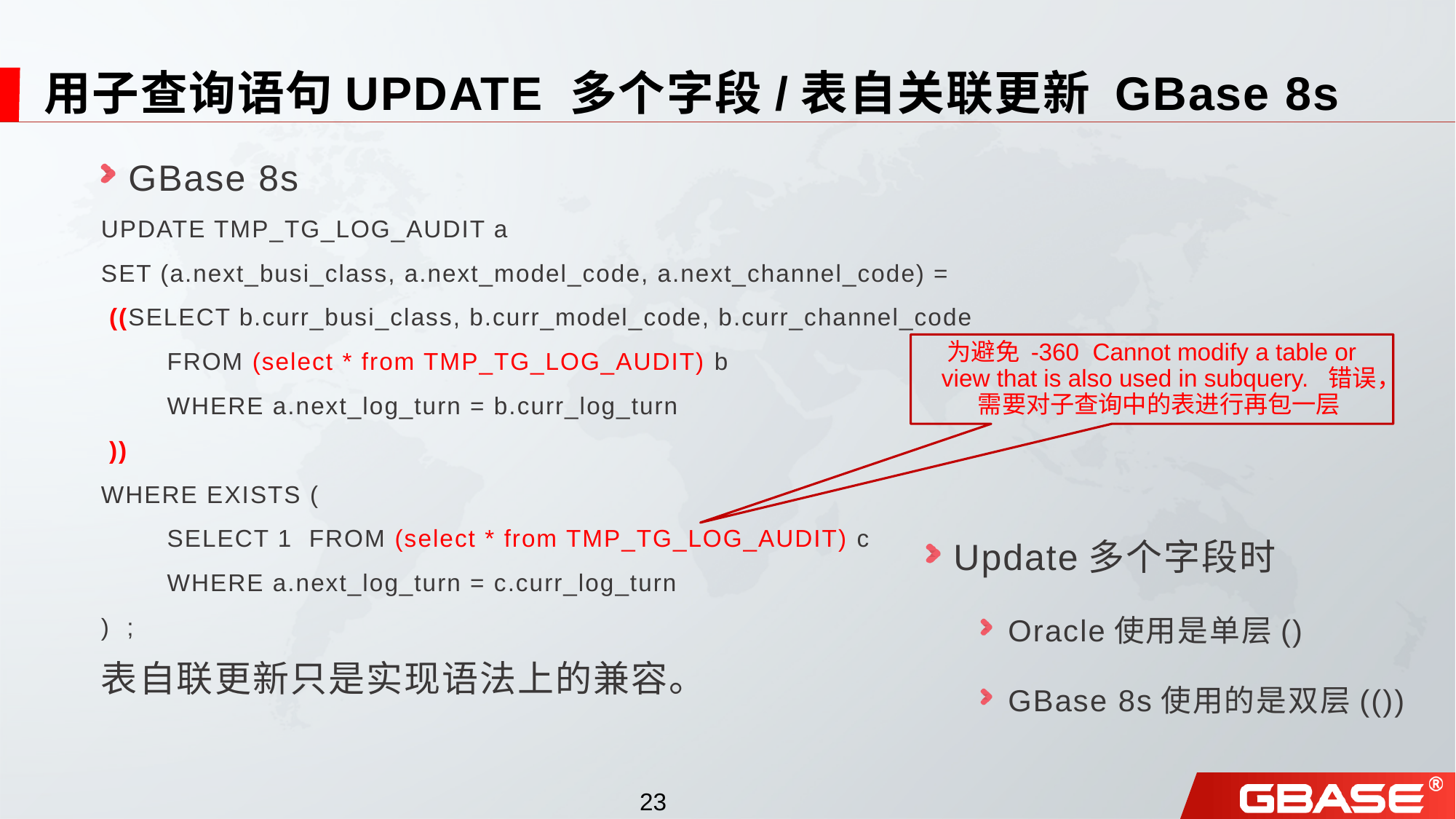

# 用子查询语句UPDATE 多个字段/表自关联更新 GBase 8s
GBase 8s
UPDATE TMP_TG_LOG_AUDIT a
SET (a.next_busi_class, a.next_model_code, a.next_channel_code) =
 ((SELECT b.curr_busi_class, b.curr_model_code, b.curr_channel_code
        FROM (select * from TMP_TG_LOG_AUDIT) b
        WHERE a.next_log_turn = b.curr_log_turn
 ))
WHERE EXISTS (
        SELECT 1  FROM (select * from TMP_TG_LOG_AUDIT) c
        WHERE a.next_log_turn = c.curr_log_turn
)  ;
表自联更新只是实现语法上的兼容。
为避免 -360  Cannot modify a table or view that is also used in subquery.  错误，需要对子查询中的表进行再包一层
Update多个字段时
Oracle使用是单层()
GBase 8s使用的是双层(())